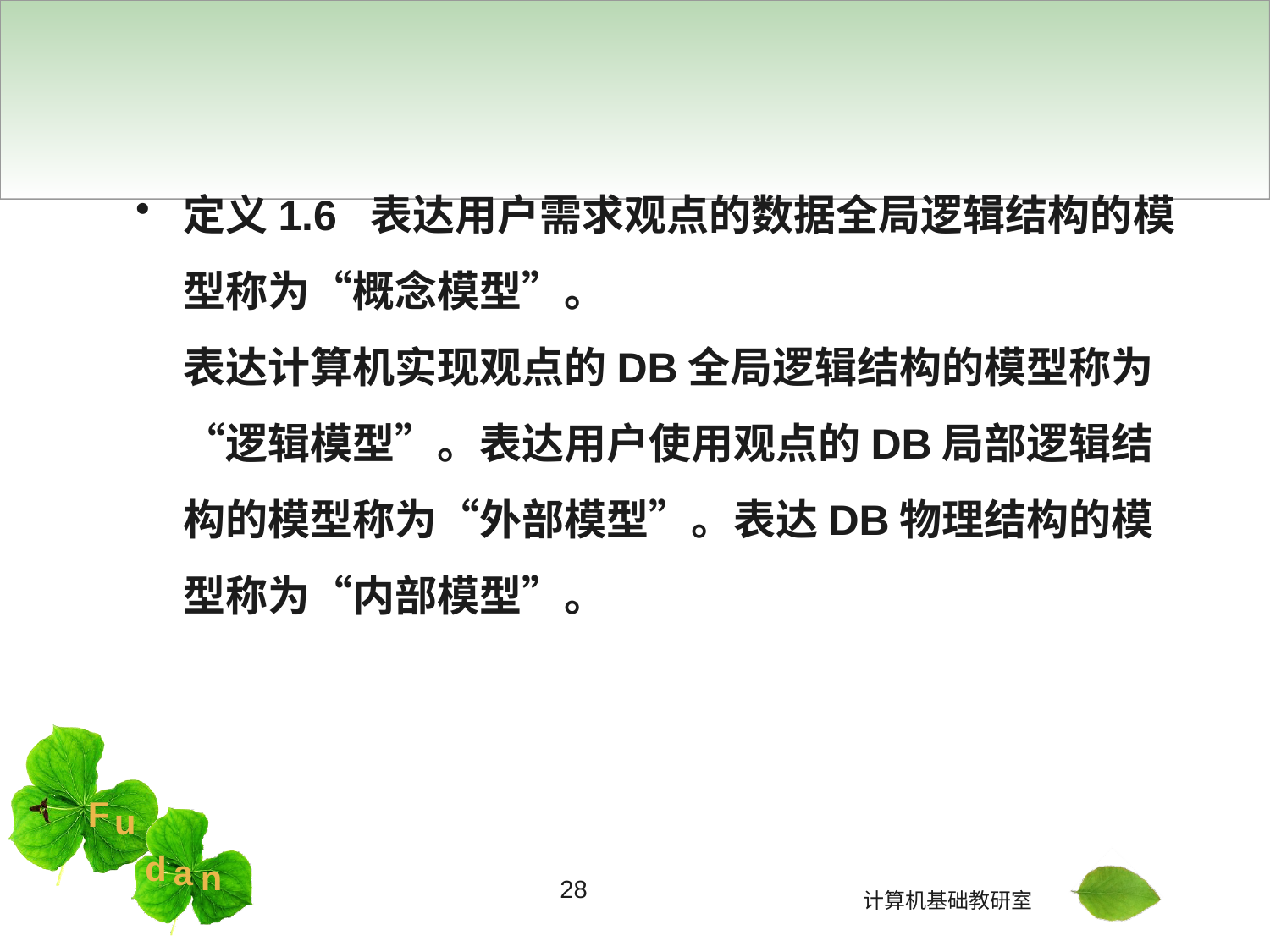

定义1.6  表达用户需求观点的数据全局逻辑结构的模型称为“概念模型”。
表达计算机实现观点的DB全局逻辑结构的模型称为“逻辑模型”。表达用户使用观点的DB局部逻辑结构的模型称为“外部模型”。表达DB物理结构的模型称为“内部模型”。

28